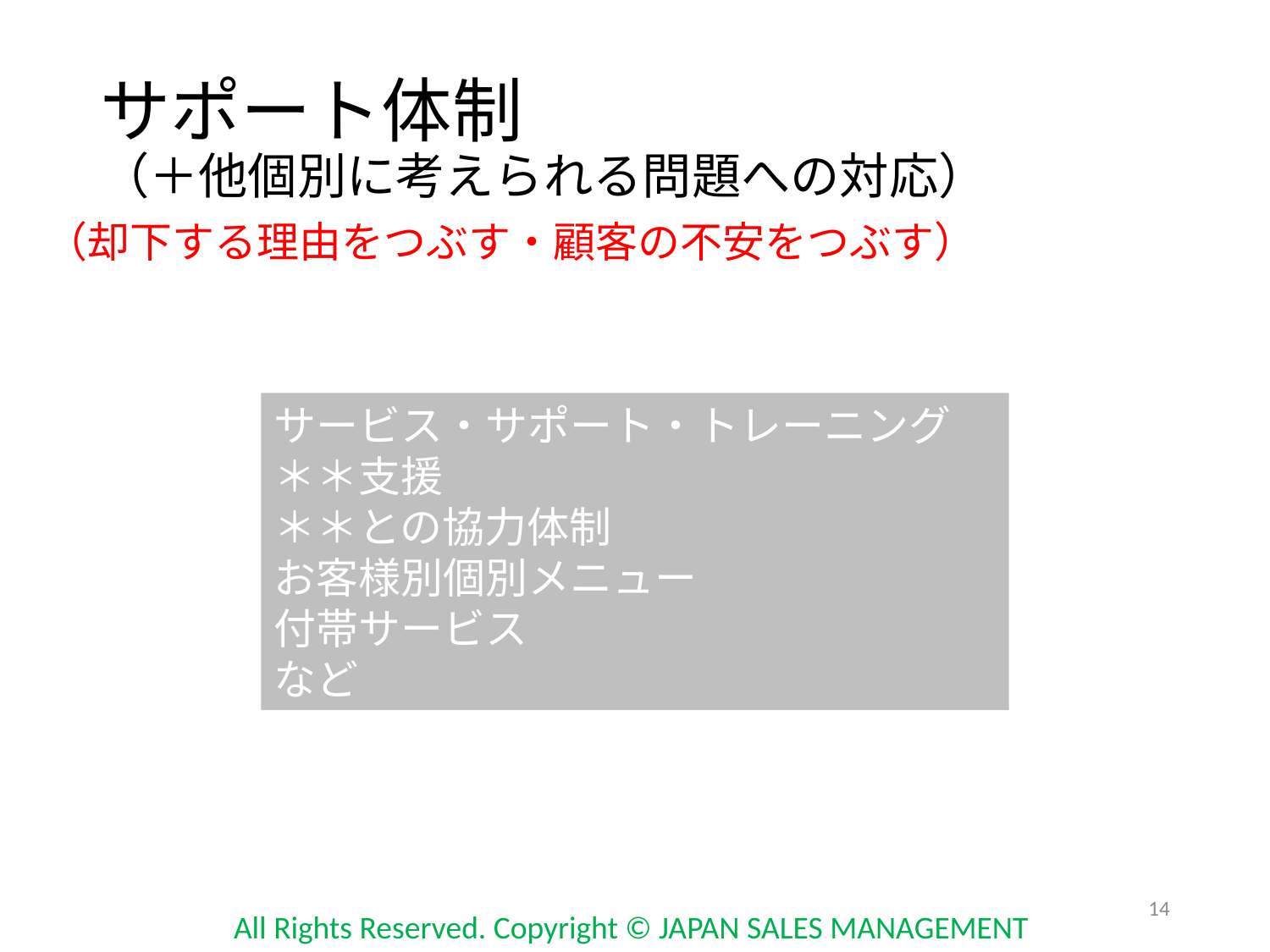

# サポート体制 （＋他個別に考えられる問題への対応）
（却下する理由をつぶす・顧客の不安をつぶす）
サービス・サポート・トレーニング
＊＊支援
＊＊との協力体制
お客様別個別メニュー
付帯サービス
など
14